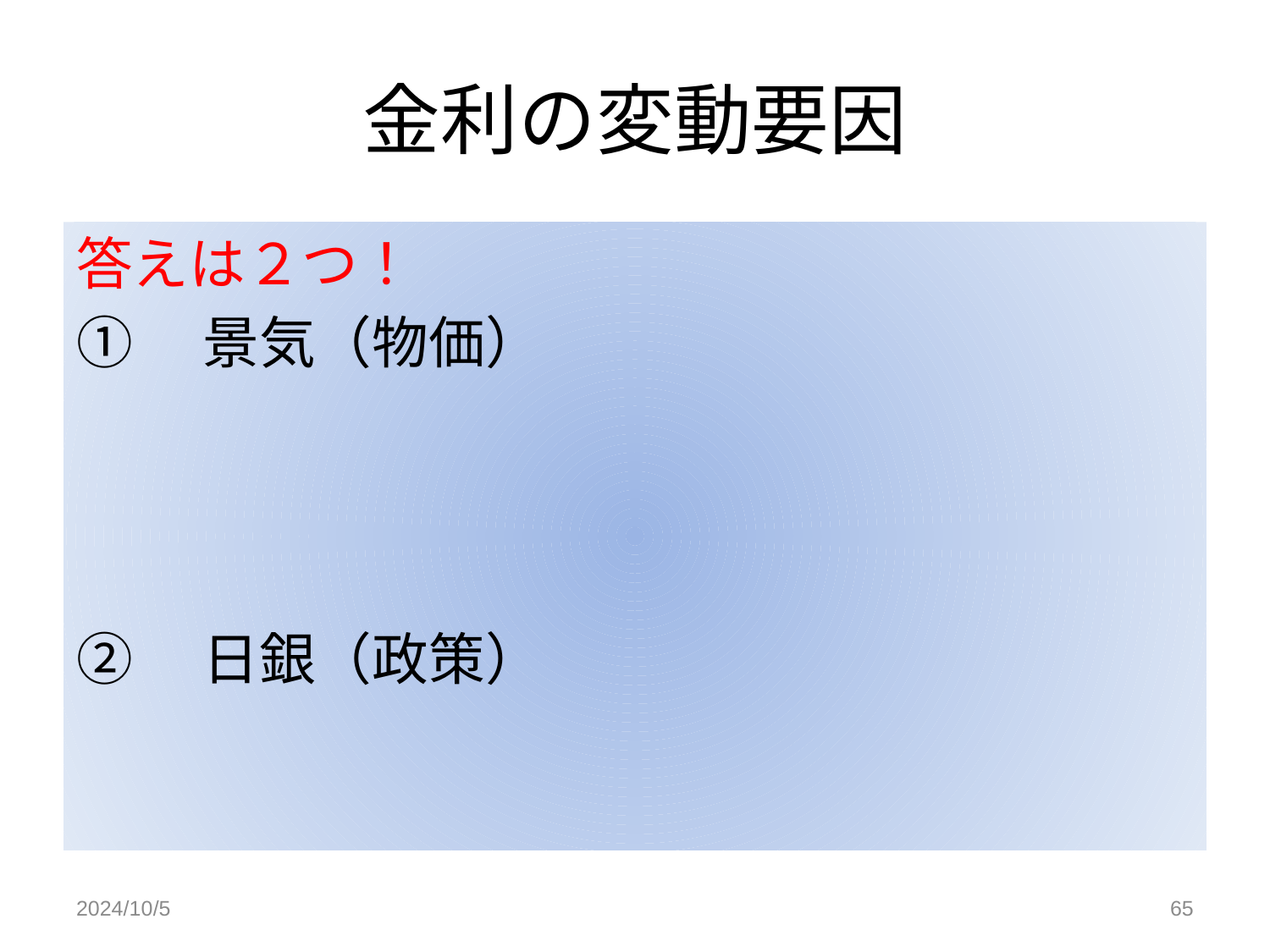

# 金利の変動要因
答えは２つ！
①　景気（物価）

②　日銀（政策）
2024/10/5
65